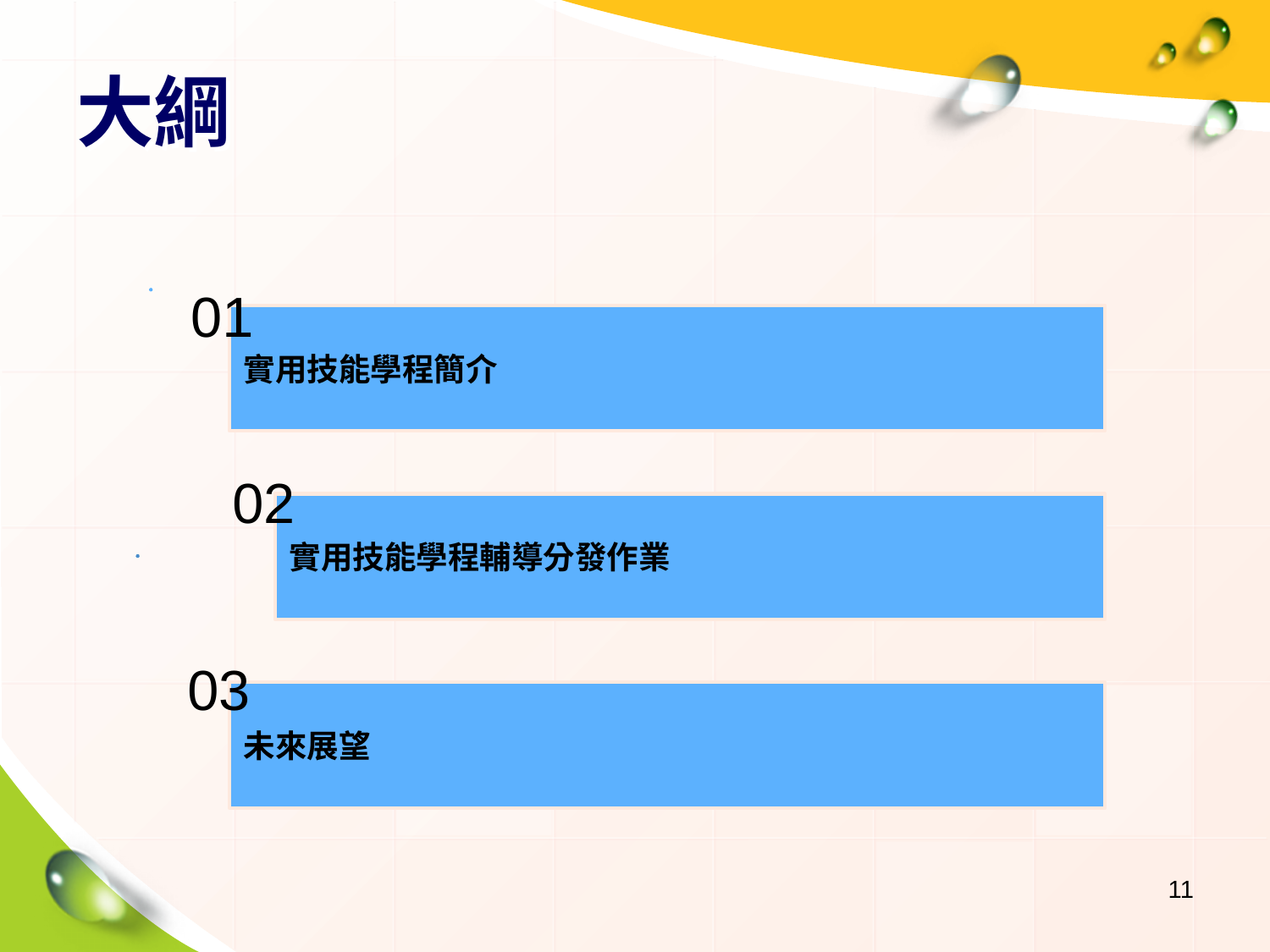

# 大綱
實用技能學程簡介
實用技能學程輔導分發作業
未來展望
01
02
03
11